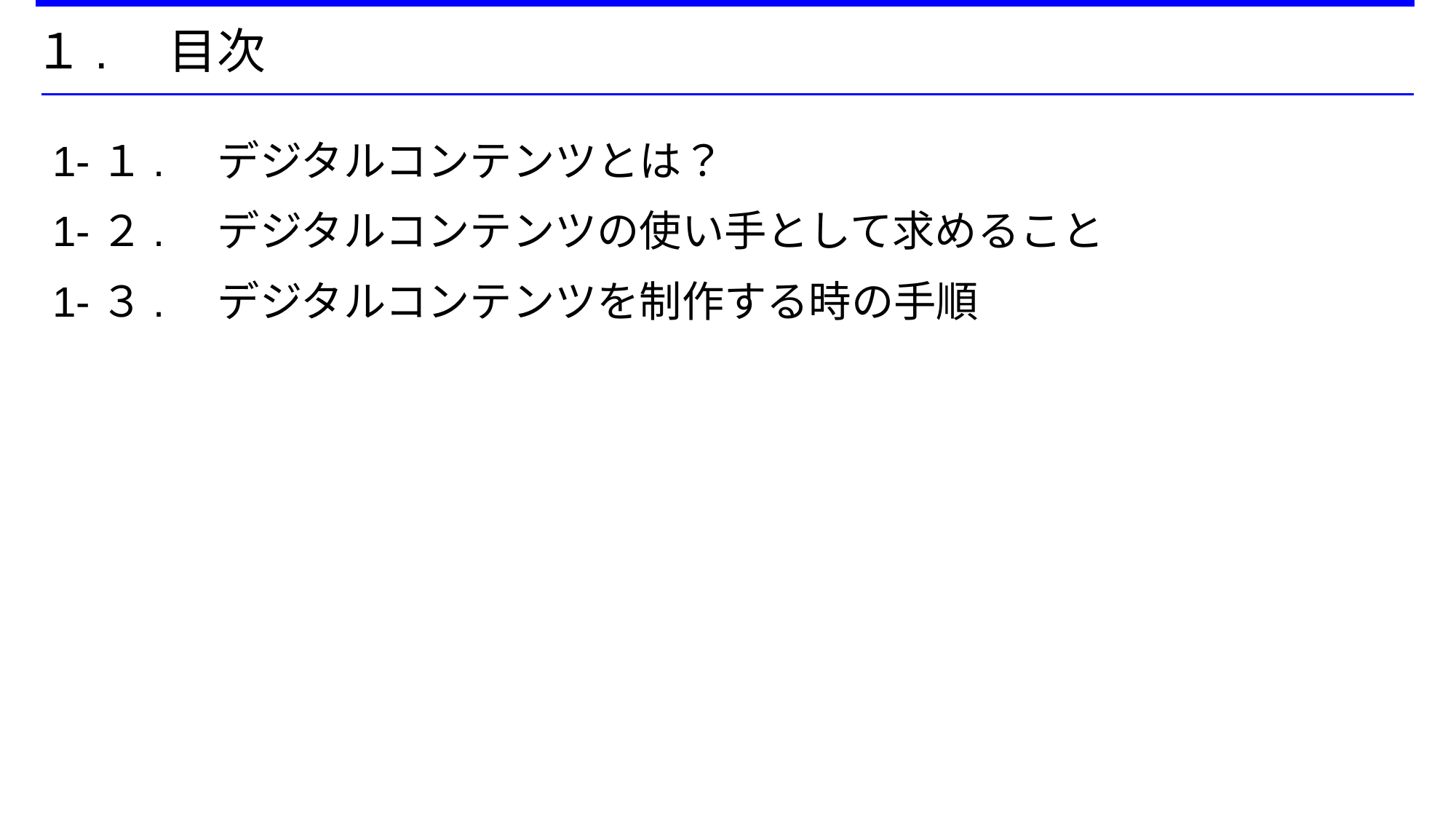

１.　目次
1-１.　デジタルコンテンツとは？

1-２.　デジタルコンテンツの使い手として求めること

1-３.　デジタルコンテンツを制作する時の手順